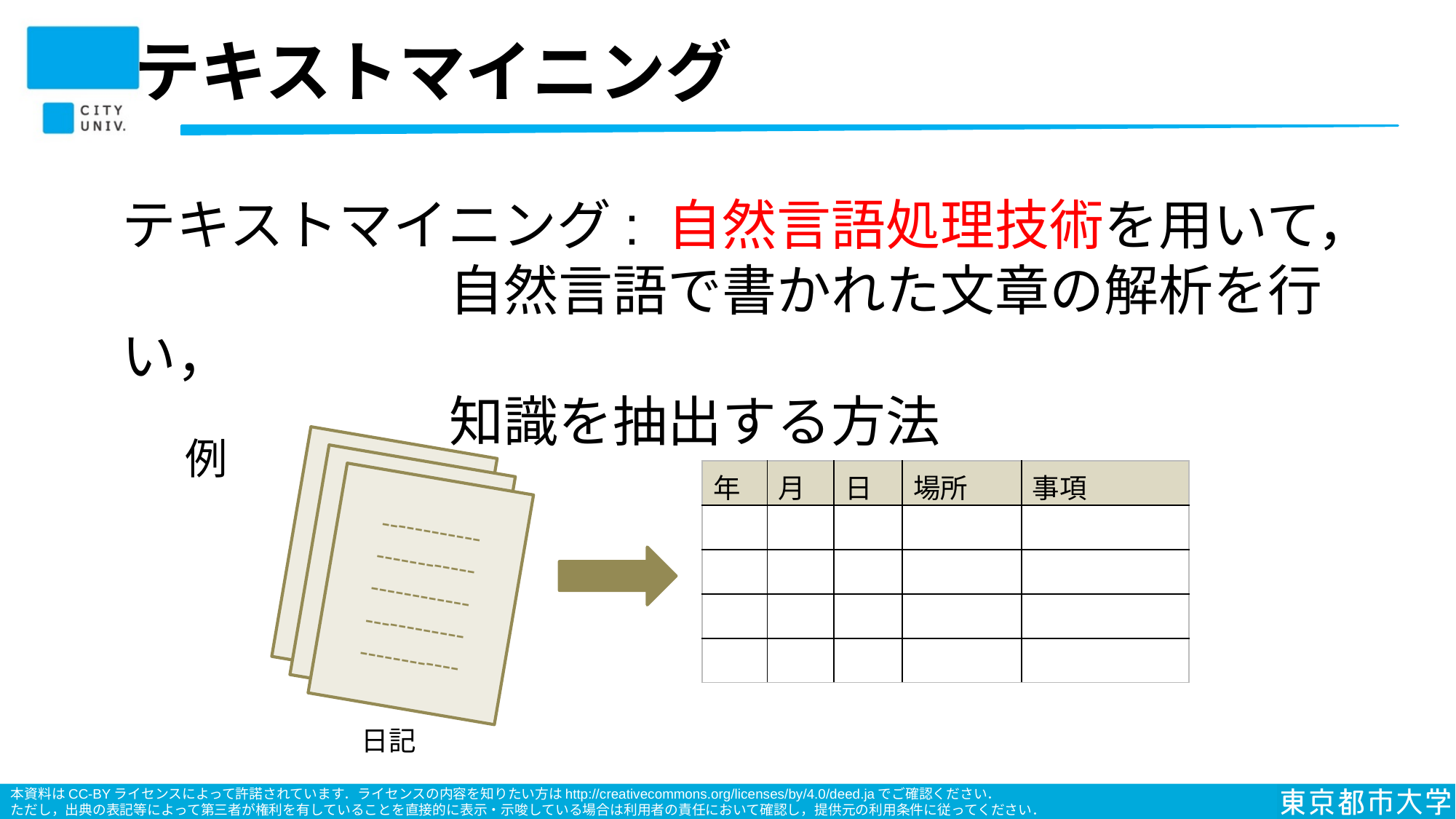

テキストマイニング
テキストマイニング: 自然言語処理技術を用いて，
　　　　　　自然言語で書かれた文章の解析を行い，
　　　　　　知識を抽出する方法
例
------------
------------
------------
------------
------------
------------
------------
------------
------------
------------
| 年 | 月 | 日 | 場所 | 事項 |
| --- | --- | --- | --- | --- |
|  |  |  |  |  |
|  |  |  |  |  |
|  |  |  |  |  |
|  |  |  |  |  |
------------
------------
------------
------------
------------

日記